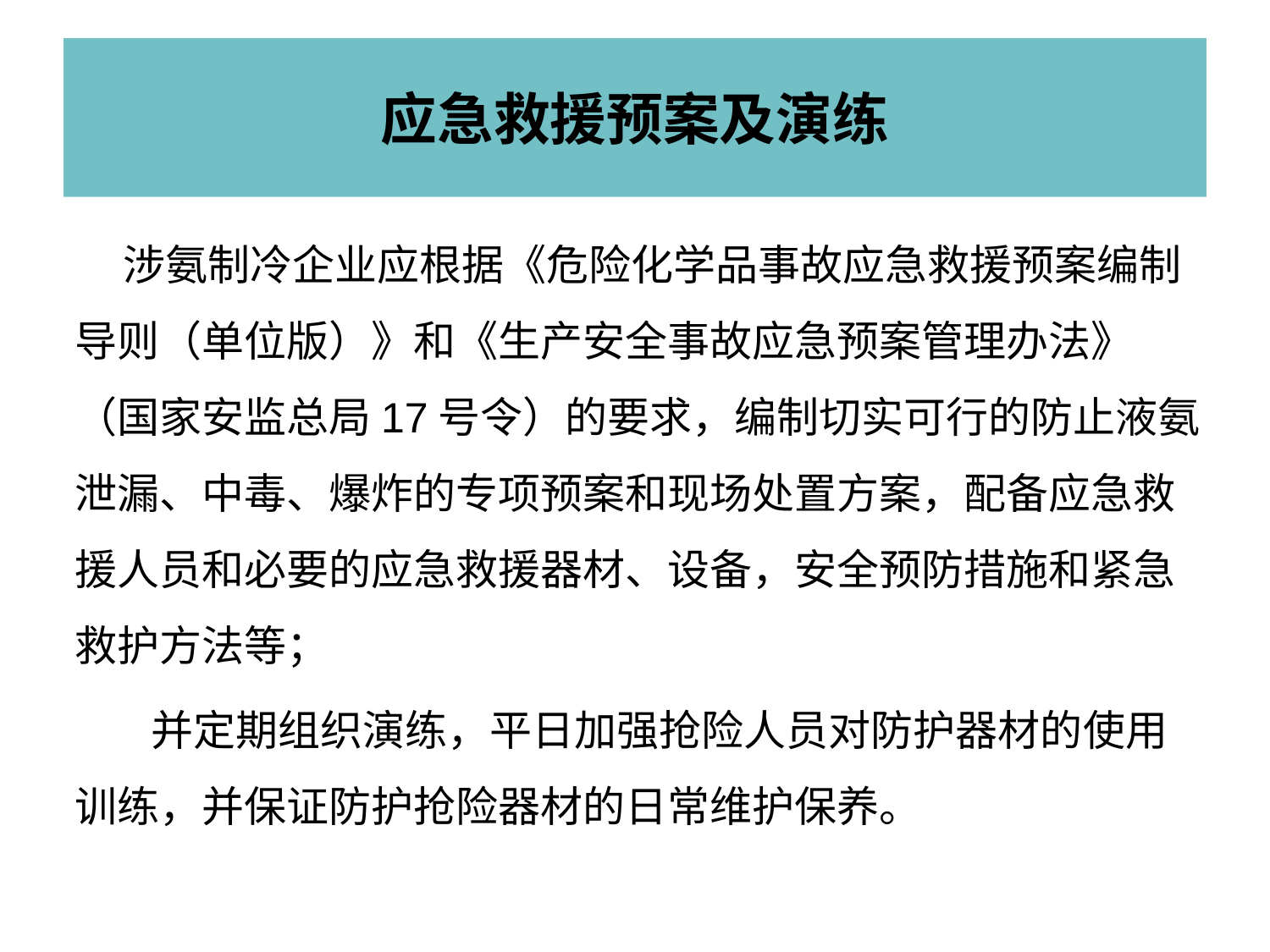

# 应急救援预案及演练
    涉氨制冷企业应根据《危险化学品事故应急救援预案编制导则（单位版）》和《生产安全事故应急预案管理办法》（国家安监总局17号令）的要求，编制切实可行的防止液氨泄漏、中毒、爆炸的专项预案和现场处置方案，配备应急救援人员和必要的应急救援器材、设备，安全预防措施和紧急救护方法等；
       并定期组织演练，平日加强抢险人员对防护器材的使用训练，并保证防护抢险器材的日常维护保养。

88